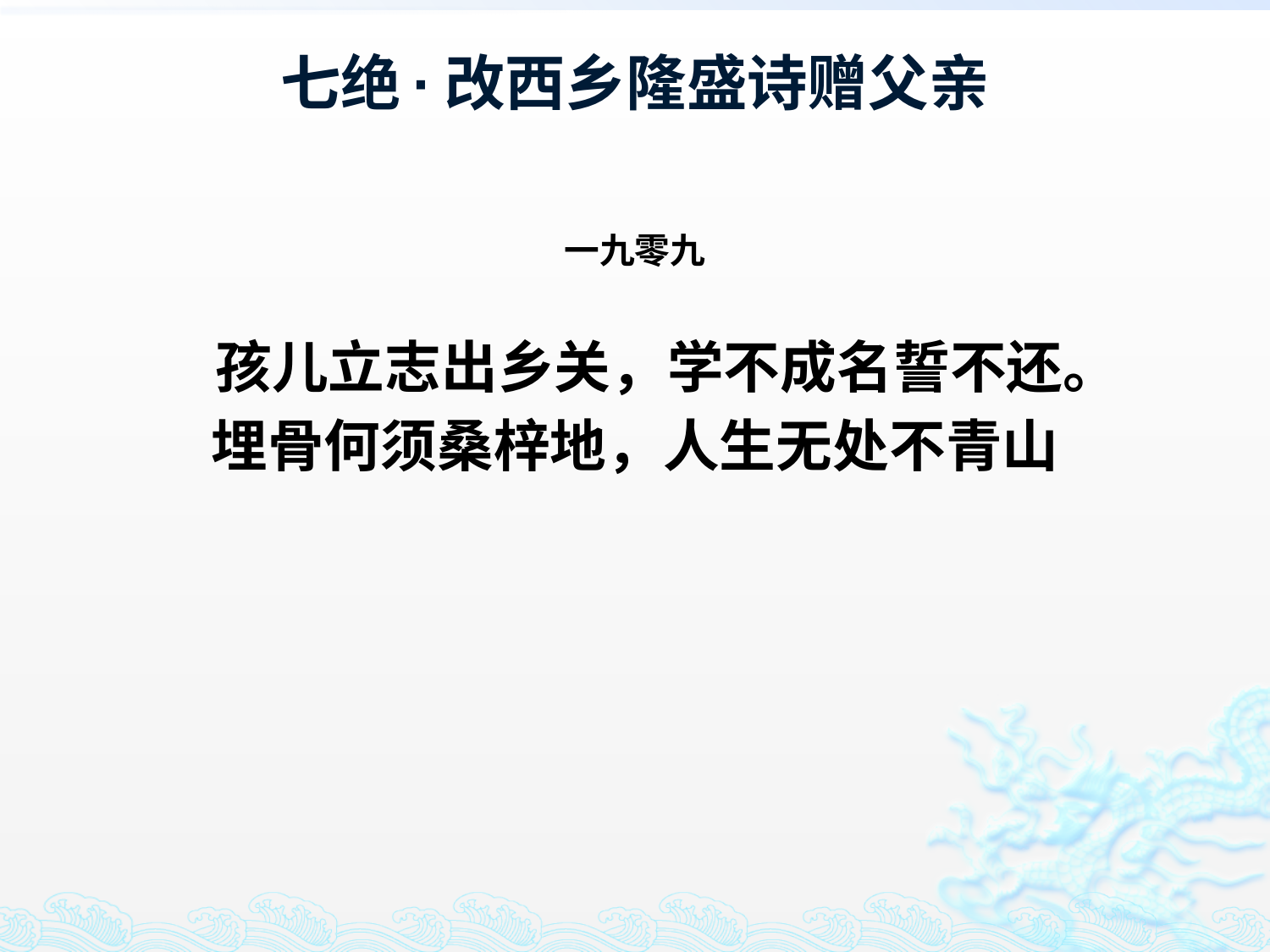

# 七绝·改西乡隆盛诗赠父亲
一九零九

    孩儿立志出乡关，学不成名誓不还。
埋骨何须桑梓地，人生无处不青山